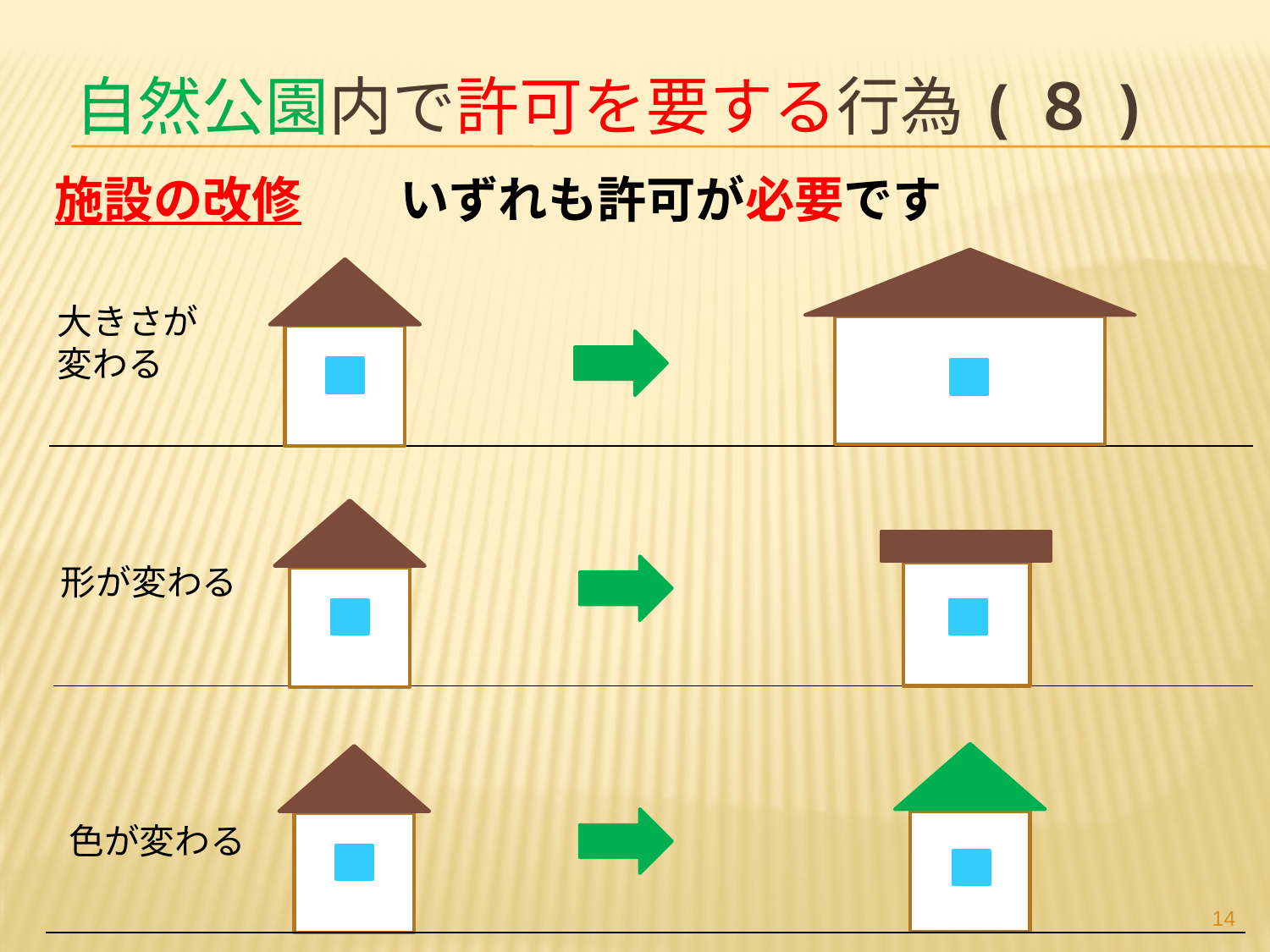

# 自然公園内で許可を要する行為(８)
施設の改修　　いずれも許可が必要です

大きさが
変わる

形が変わる

色が変わる

14